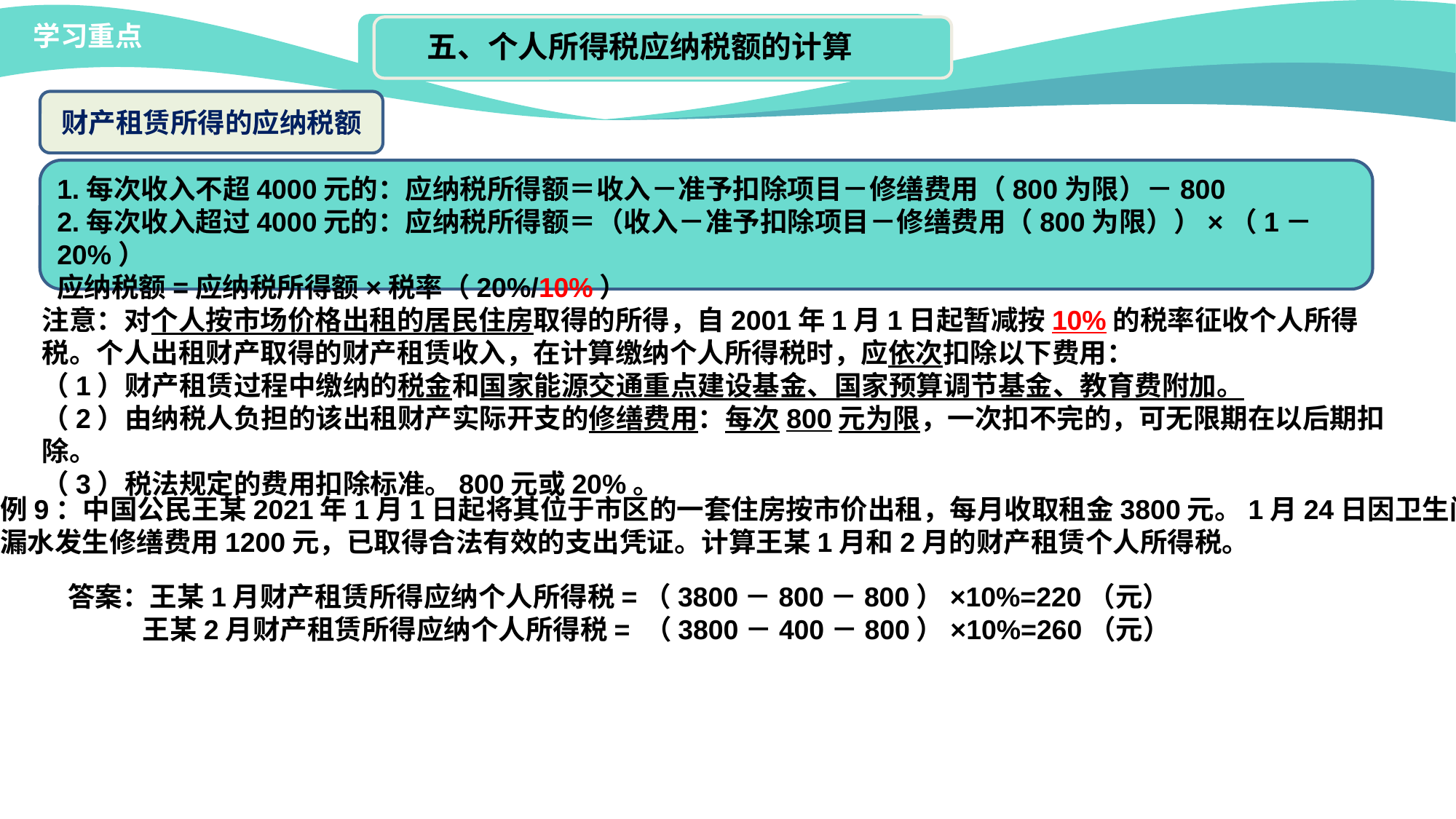

学习重点

五、个人所得税应纳税额的计算
财产租赁所得的应纳税额
1.每次收入不超4000元的：应纳税所得额＝收入－准予扣除项目－修缮费用（800为限）－800
2.每次收入超过4000元的：应纳税所得额＝（收入－准予扣除项目－修缮费用（800为限））×（1－20%）
应纳税额=应纳税所得额×税率（20%/10%）
注意：对个人按市场价格出租的居民住房取得的所得，自2001年1月1日起暂减按10%的税率征收个人所得税。个人出租财产取得的财产租赁收入，在计算缴纳个人所得税时，应依次扣除以下费用：
（1）财产租赁过程中缴纳的税金和国家能源交通重点建设基金、国家预算调节基金、教育费附加。
（2）由纳税人负担的该出租财产实际开支的修缮费用：每次800元为限，一次扣不完的，可无限期在以后期扣除。
（3）税法规定的费用扣除标准。800元或20%。
例9：中国公民王某2021年1月1日起将其位于市区的一套住房按市价出租，每月收取租金3800元。1月24日因卫生间
漏水发生修缮费用1200元，已取得合法有效的支出凭证。计算王某1月和2月的财产租赁个人所得税。
答案：王某1月财产租赁所得应纳个人所得税=（3800－800－800）×10%=220（元）
           王某2月财产租赁所得应纳个人所得税= （3800－400－800）×10%=260（元）